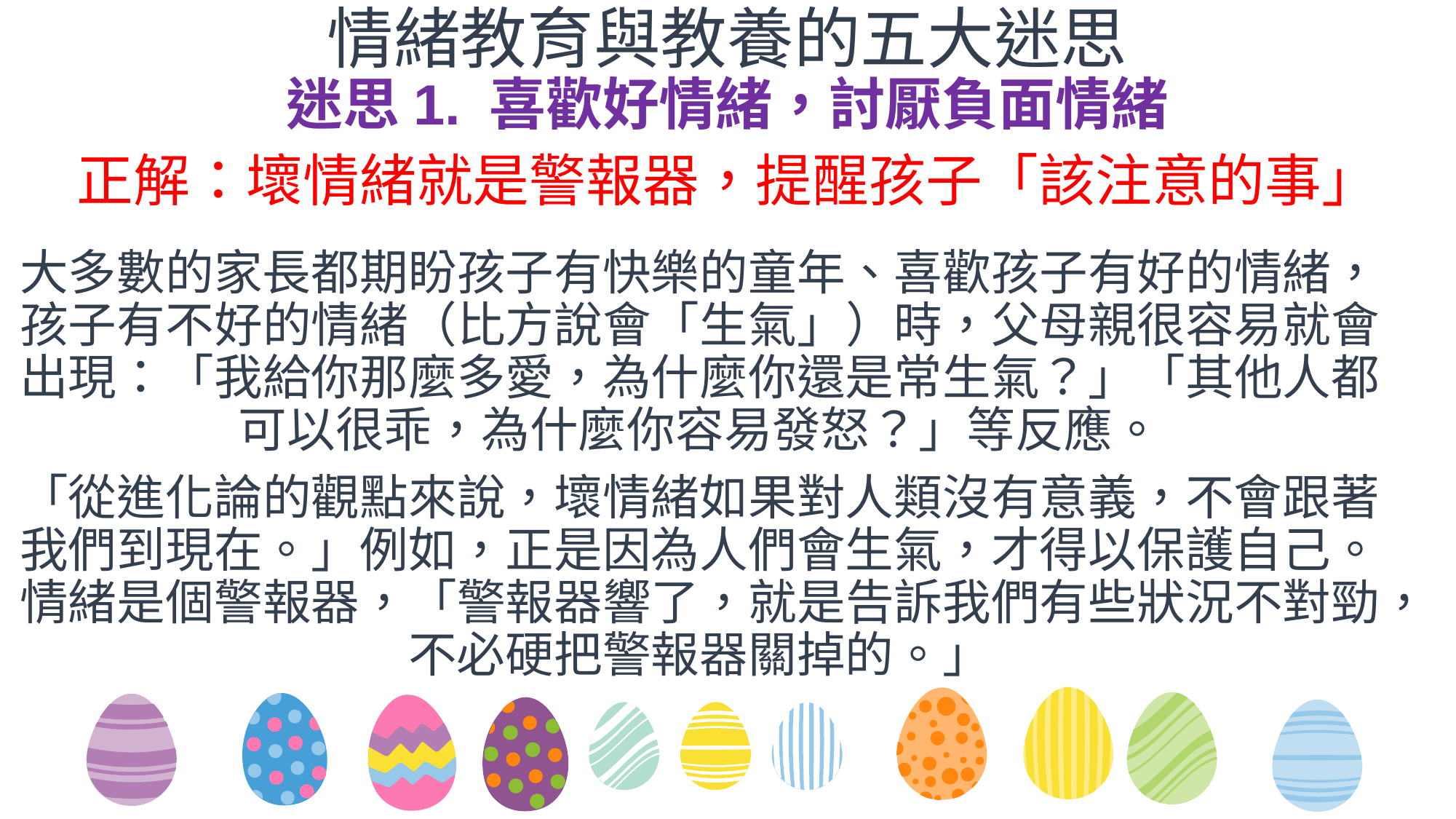

情緒教育與教養的五大迷思
迷思1. 喜歡好情緒，討厭負面情緒
正解：壞情緒就是警報器，提醒孩子「該注意的事」

大多數的家長都期盼孩子有快樂的童年、喜歡孩子有好的情緒，孩子有不好的情緒（比方說會「生氣」）時，父母親很容易就會出現：「我給你那麼多愛，為什麼你還是常生氣？」「其他人都可以很乖，為什麼你容易發怒？」等反應。
「從進化論的觀點來說，壞情緒如果對人類沒有意義，不會跟著我們到現在。」例如，正是因為人們會生氣，才得以保護自己。情緒是個警報器，「警報器響了，就是告訴我們有些狀況不對勁，不必硬把警報器關掉的。」